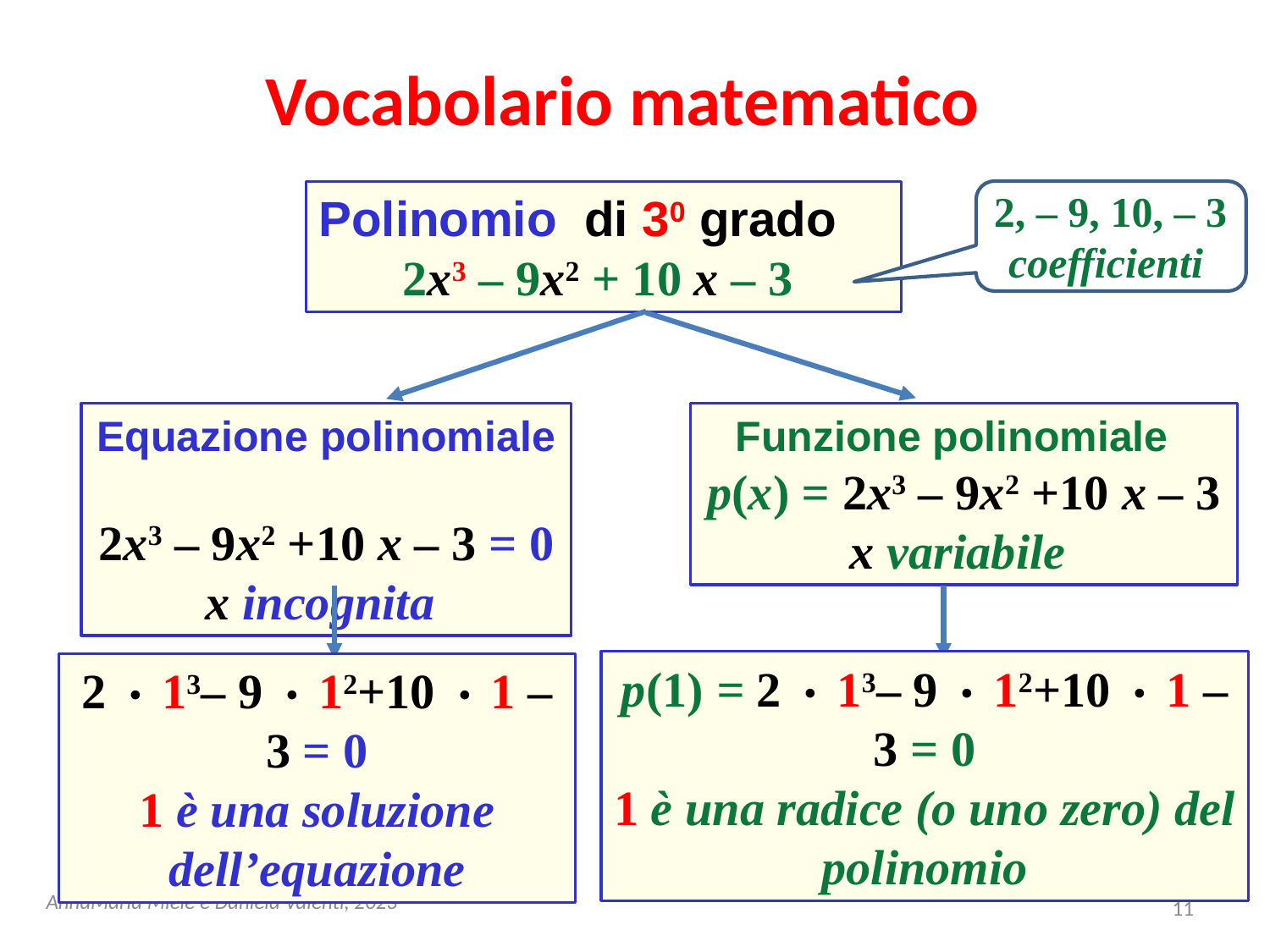

# Vocabolario matematico
Polinomio  di 30 grado
2x3 – 9x2 + 10 x – 3
2, – 9, 10, – 3
coefficienti
Equazione polinomiale
2x3 – 9x2 +10 x – 3 = 0
x incognita
Funzione polinomiale
p(x) = 2x3 – 9x2 +10 x – 3 x variabile
p(1) = 2・13– 9・12+10・1 – 3 = 0
1 è una radice (o uno zero) del polinomio
2・13– 9・12+10・1 – 3 = 0
1 è una soluzione dell’equazione
AnnaMaria Miele e Daniela Valenti, 2023
11